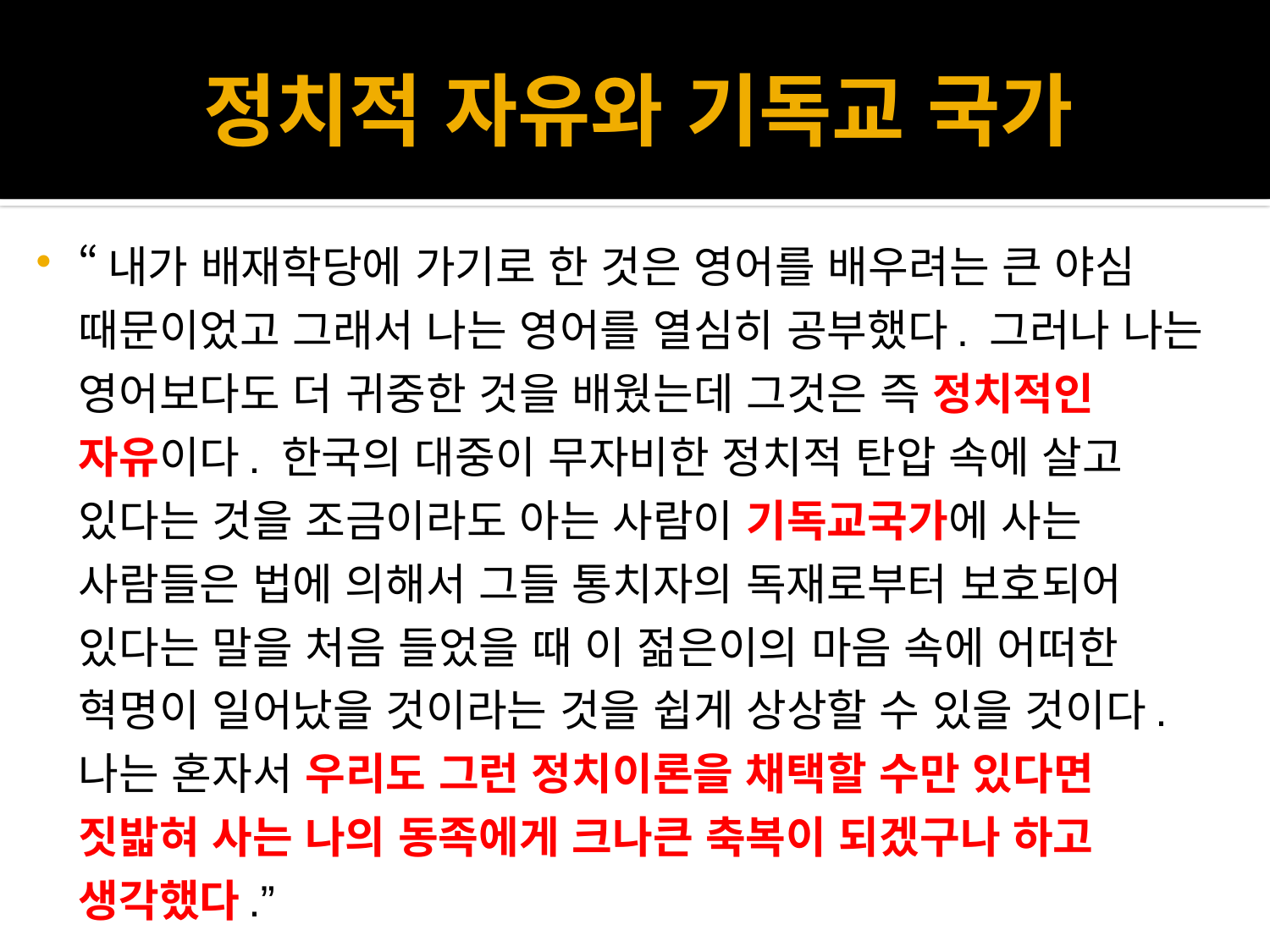

# 정치적 자유와 기독교 국가
“내가 배재학당에 가기로 한 것은 영어를 배우려는 큰 야심 때문이었고 그래서 나는 영어를 열심히 공부했다. 그러나 나는 영어보다도 더 귀중한 것을 배웠는데 그것은 즉 정치적인 자유이다. 한국의 대중이 무자비한 정치적 탄압 속에 살고 있다는 것을 조금이라도 아는 사람이 기독교국가에 사는 사람들은 법에 의해서 그들 통치자의 독재로부터 보호되어 있다는 말을 처음 들었을 때 이 젊은이의 마음 속에 어떠한 혁명이 일어났을 것이라는 것을 쉽게 상상할 수 있을 것이다. 나는 혼자서 우리도 그런 정치이론을 채택할 수만 있다면 짓밟혀 사는 나의 동족에게 크나큰 축복이 되겠구나 하고 생각했다.”